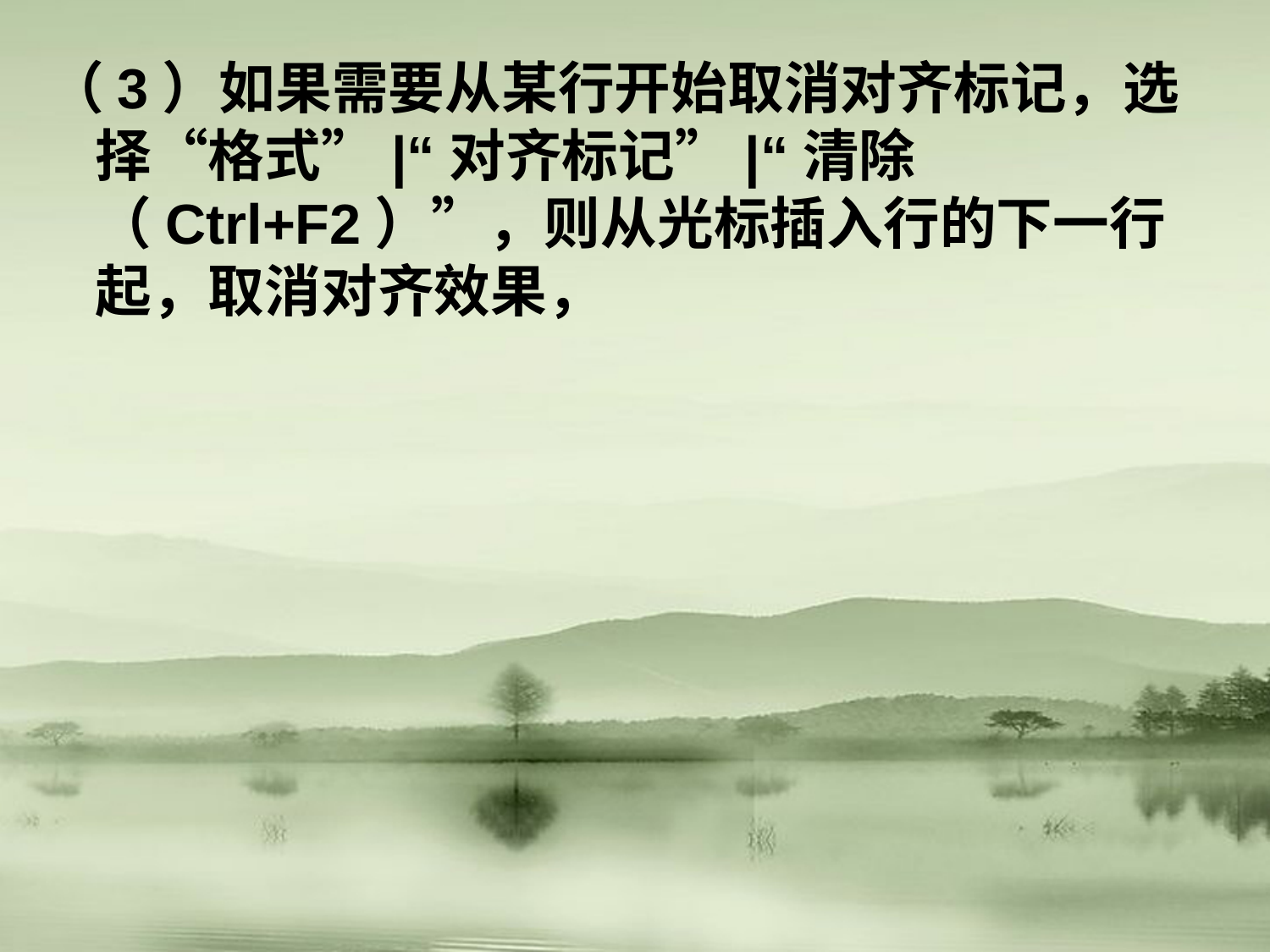

（3）如果需要从某行开始取消对齐标记，选择“格式”|“对齐标记”|“清除（Ctrl+F2）”，则从光标插入行的下一行起，取消对齐效果，